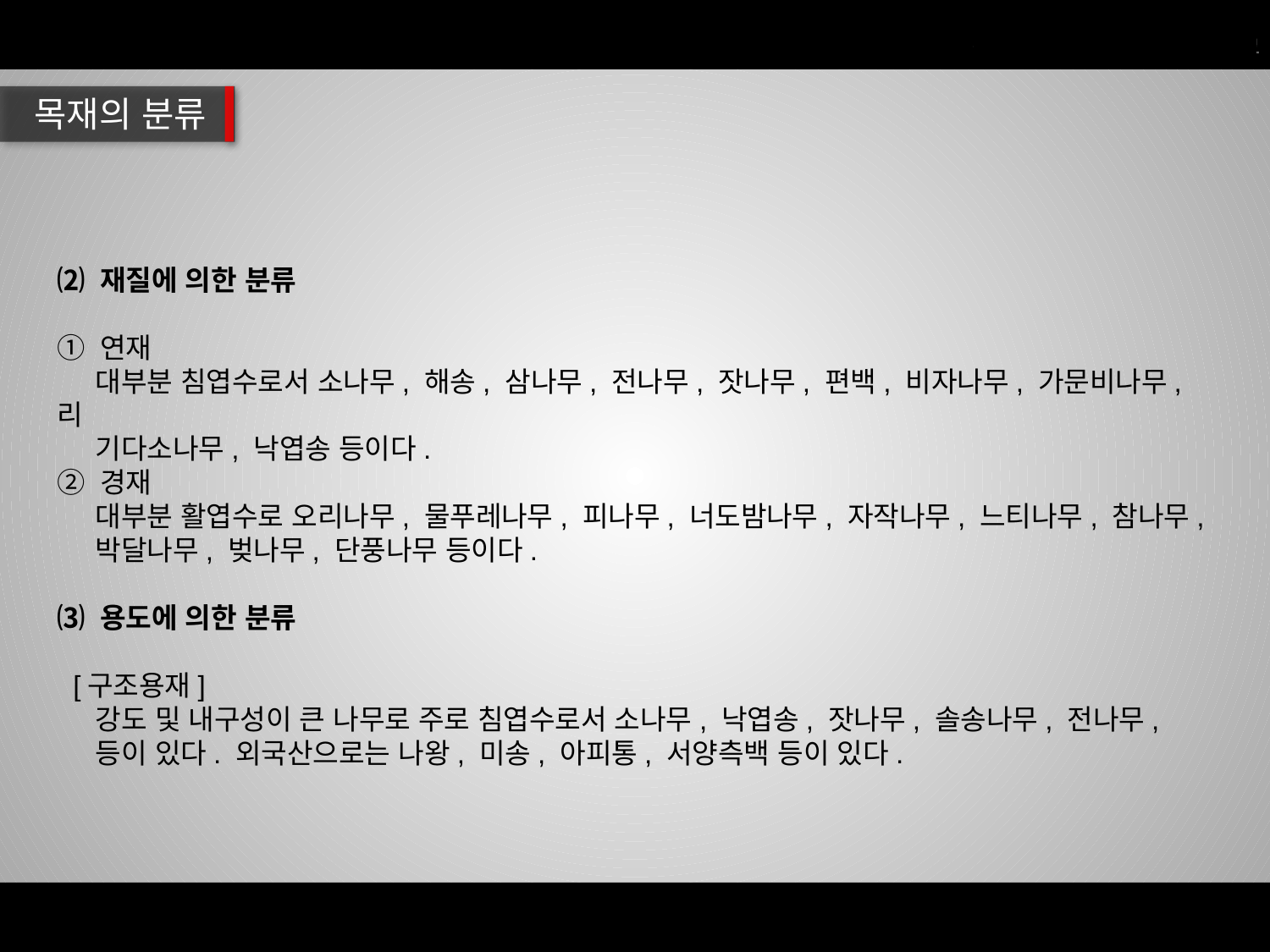

목재의 분류

⑵ 재질에 의한 분류

① 연재
    대부분 침엽수로서 소나무, 해송, 삼나무, 전나무, 잣나무, 편백, 비자나무, 가문비나무, 리
    기다소나무, 낙엽송 등이다.
② 경재
    대부분 활엽수로 오리나무, 물푸레나무, 피나무, 너도밤나무, 자작나무, 느티나무, 참나무,
    박달나무, 벚나무, 단풍나무 등이다.

⑶ 용도에 의한 분류

  [구조용재]
    강도 및 내구성이 큰 나무로 주로 침엽수로서 소나무, 낙엽송, 잣나무, 솔송나무, 전나무,
    등이 있다. 외국산으로는 나왕, 미송, 아피통, 서양측백 등이 있다.